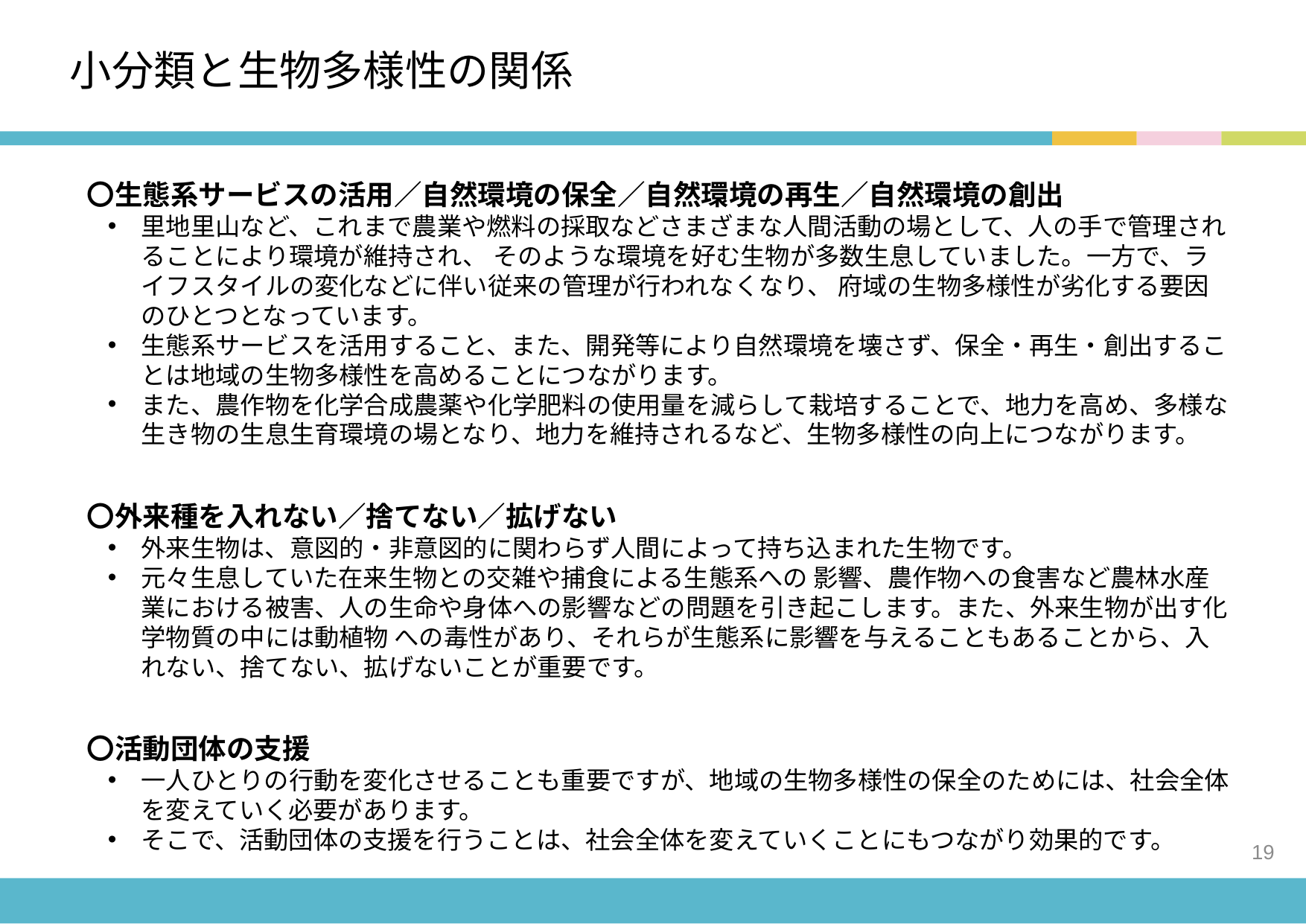

# 小分類と生物多様性の関係
〇生態系サービスの活用／自然環境の保全／自然環境の再生／自然環境の創出
里地里山など、これまで農業や燃料の採取などさまざまな人間活動の場として、人の手で管理されることにより環境が維持され、 そのような環境を好む生物が多数生息していました。一方で、ライフスタイルの変化などに伴い従来の管理が行われなくなり、 府域の生物多様性が劣化する要因のひとつとなっています。
生態系サービスを活用すること、また、開発等により自然環境を壊さず、保全・再生・創出することは地域の生物多様性を高めることにつながります。
また、農作物を化学合成農薬や化学肥料の使用量を減らして栽培することで、地力を高め、多様な生き物の生息生育環境の場となり、地力を維持されるなど、生物多様性の向上につながります。

〇外来種を入れない／捨てない／拡げない
外来生物は、意図的・非意図的に関わらず人間によって持ち込まれた生物です。
元々生息していた在来生物との交雑や捕食による生態系への 影響、農作物への食害など農林水産業における被害、人の生命や身体への影響などの問題を引き起こします。また、外来生物が出す化学物質の中には動植物 への毒性があり、それらが生態系に影響を与えることもあることから、入れない、捨てない、拡げないことが重要です。

〇活動団体の支援
一人ひとりの行動を変化させることも重要ですが、地域の生物多様性の保全のためには、社会全体を変えていく必要があります。
そこで、活動団体の支援を行うことは、社会全体を変えていくことにもつながり効果的です。
19